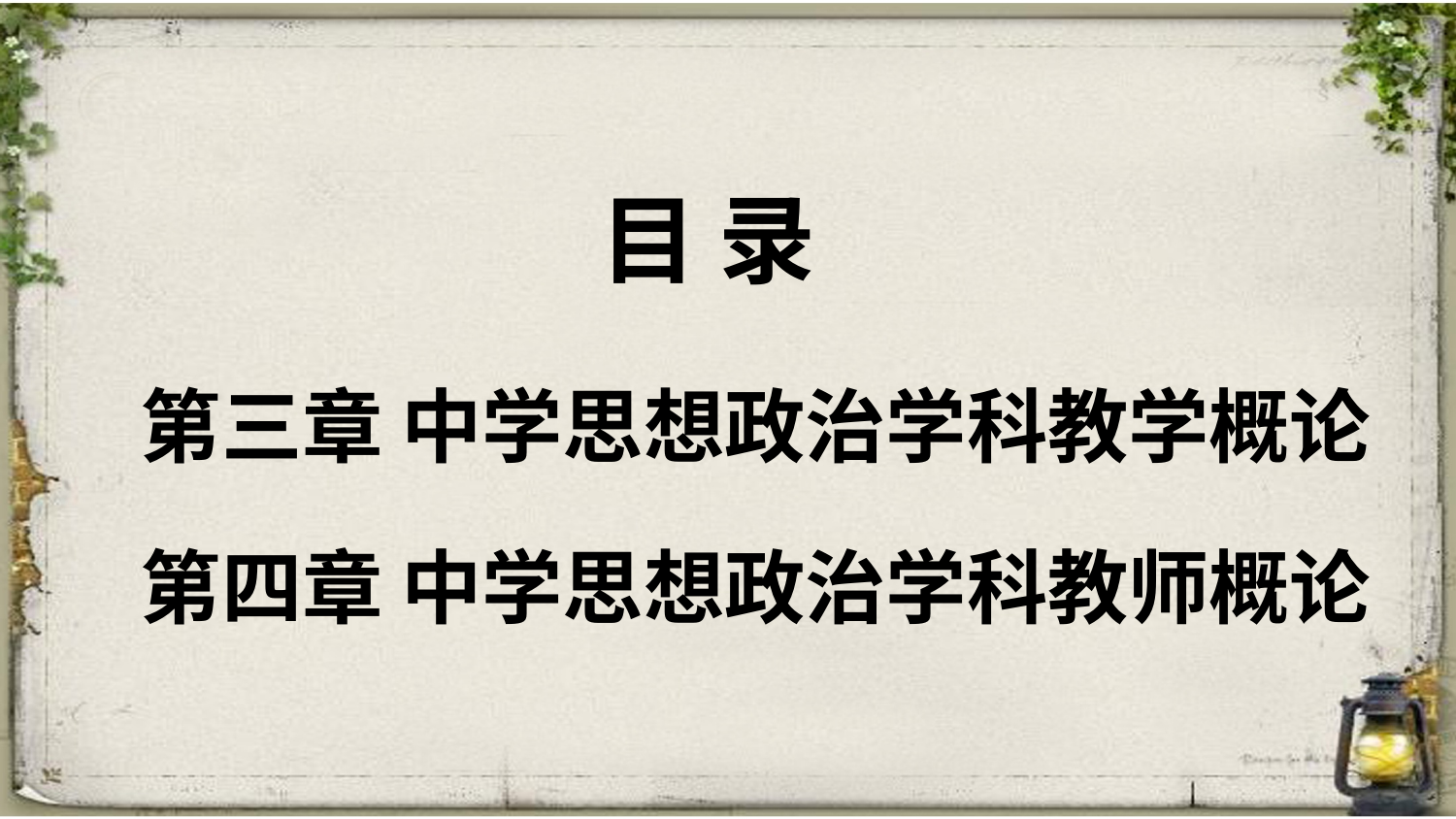

目 录
第三章 中学思想政治学科教学概论
第四章 中学思想政治学科教师概论